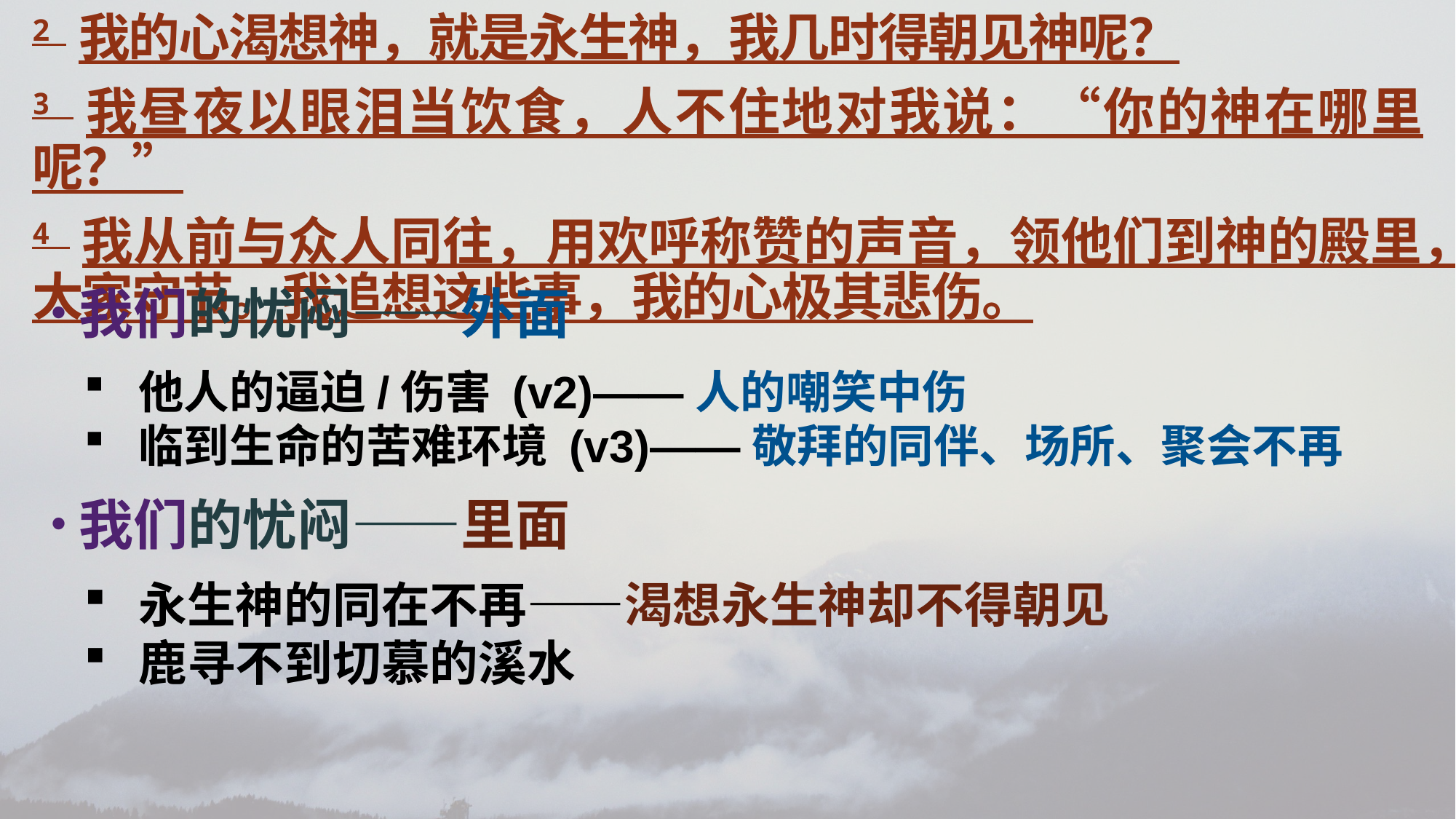

2 我的心渴想神，就是永生神，我几时得朝见神呢？
3 我昼夜以眼泪当饮食，人不住地对我说：“你的神在哪里呢？”
4 我从前与众人同往，用欢呼称赞的声音，领他们到神的殿里，大家守节。我追想这些事，我的心极其悲伤。
我们的忧闷——外面
他人的逼迫/伤害 (v2)——人的嘲笑中伤
临到生命的苦难环境 (v3)——敬拜的同伴、场所、聚会不再
我们的忧闷——里面
永生神的同在不再——渴想永生神却不得朝见
鹿寻不到切慕的溪水